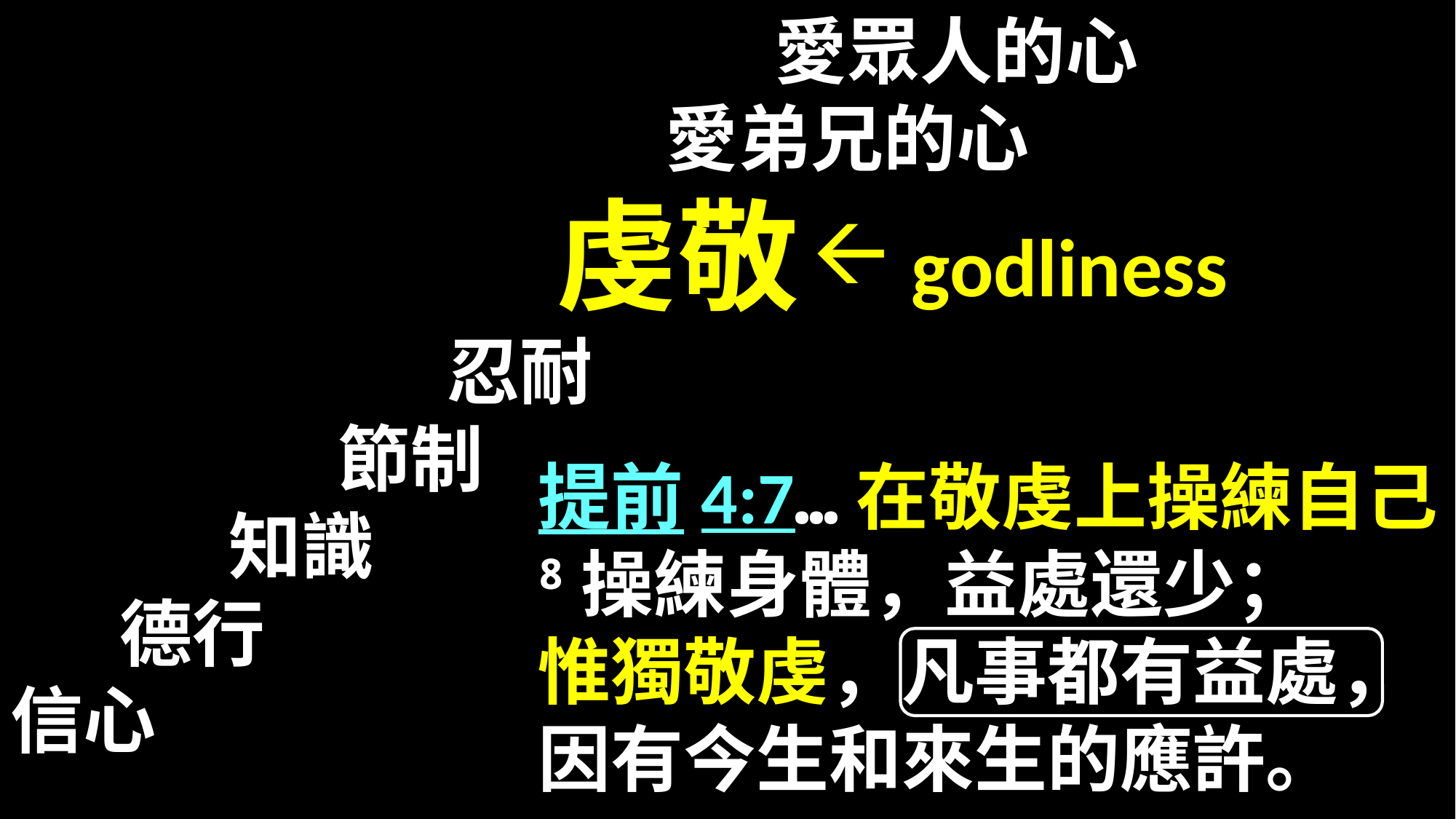

愛眾人的心
						愛弟兄的心
					虔敬
				忍耐
			節制
		知識
	德行
信心
 godliness
提前4:7…在敬虔上操練自己
8 操練身體，益處還少；
惟獨敬虔，凡事都有益處，
因有今生和來生的應許。